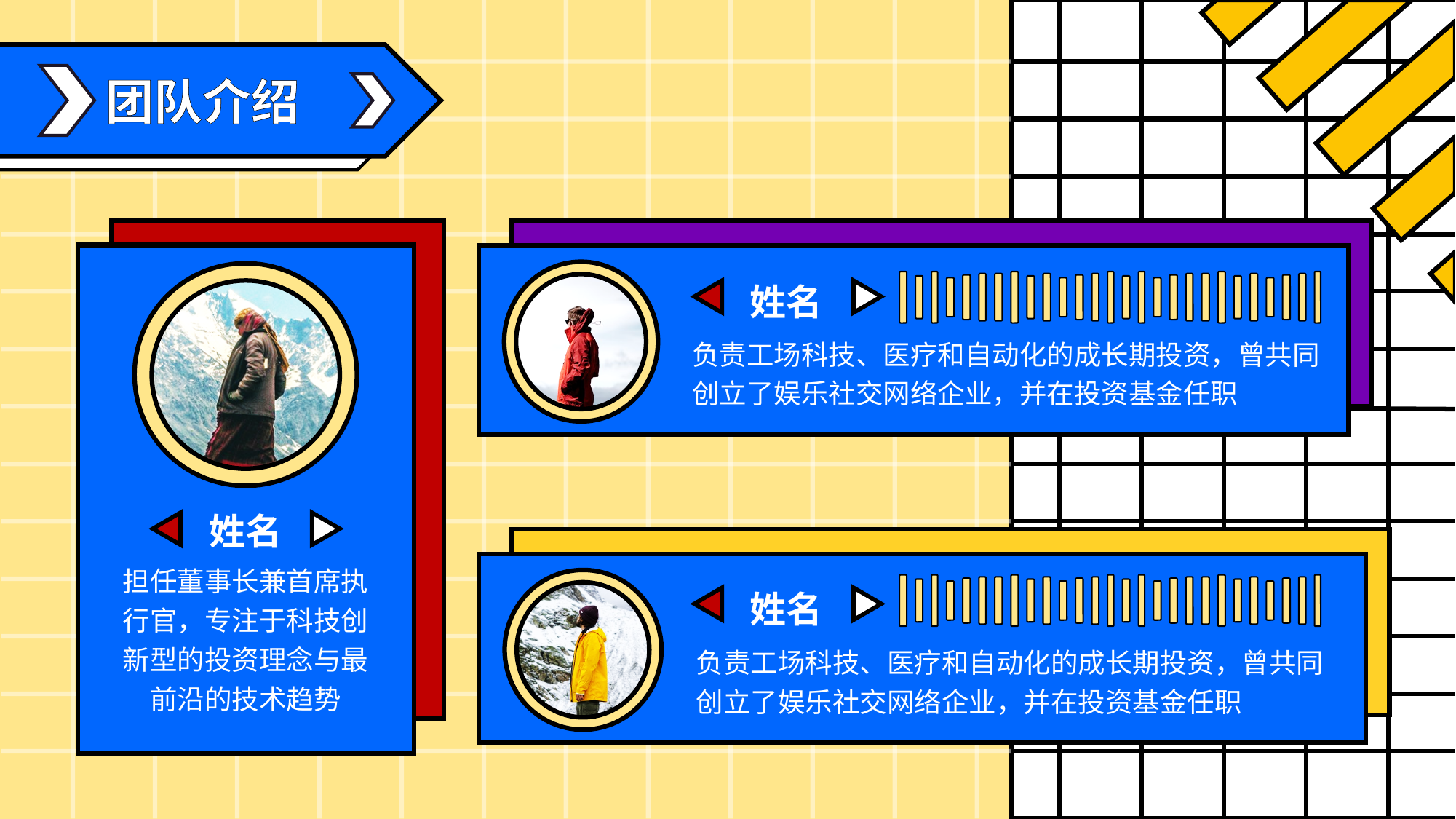

团队介绍

姓名

负责工场科技、医疗和自动化的成长期投资，曾共同创立了娱乐社交网络企业，并在投资基金任职
姓名

担任董事长兼首席执行官，专注于科技创新型的投资理念与最前沿的技术趋势

姓名

负责工场科技、医疗和自动化的成长期投资，曾共同创立了娱乐社交网络企业，并在投资基金任职